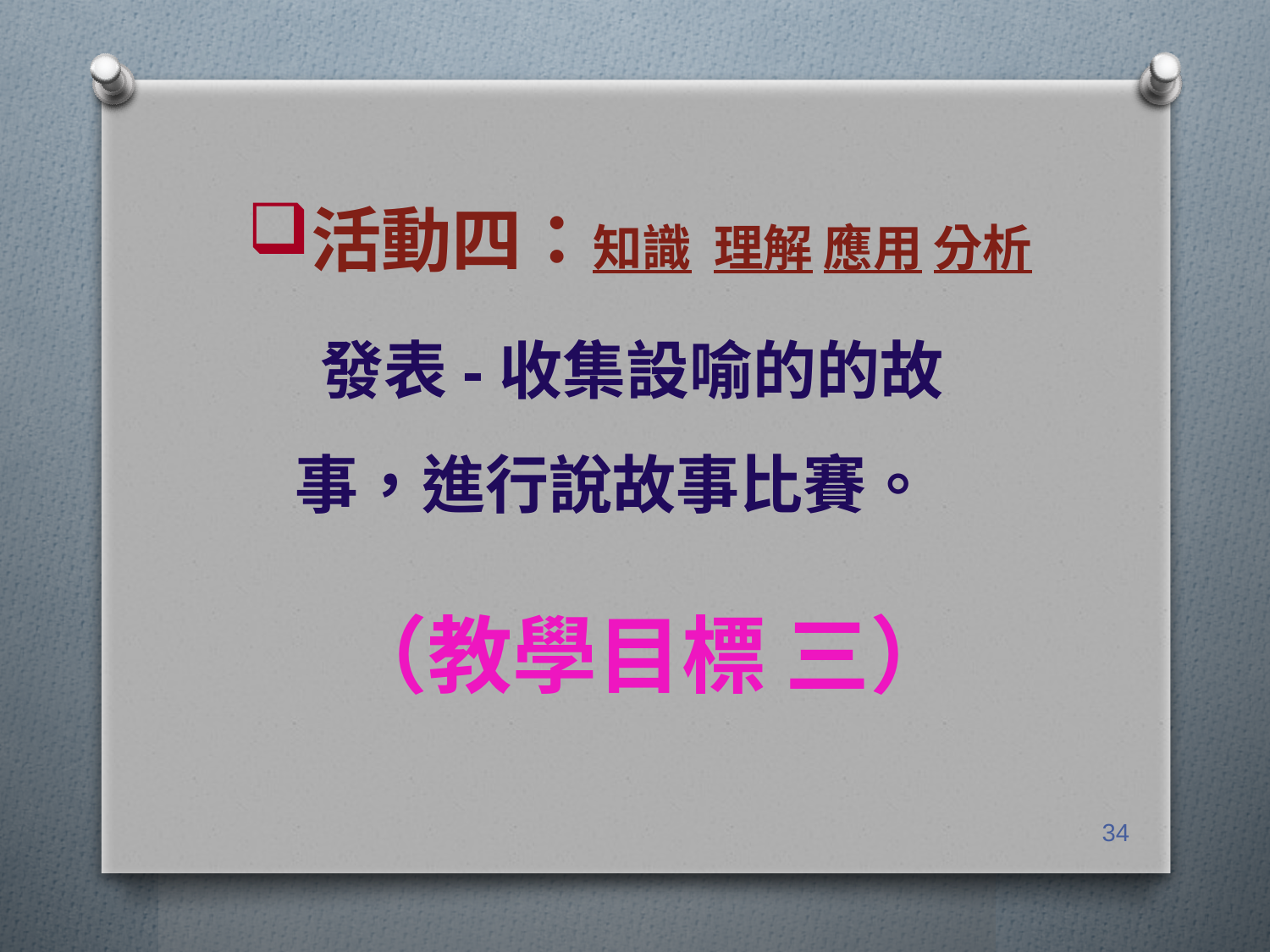

活動四：知識  理解 應用 分析
    發表-收集設喻的的故事，進行說故事比賽。
 （教學目標 三）
34